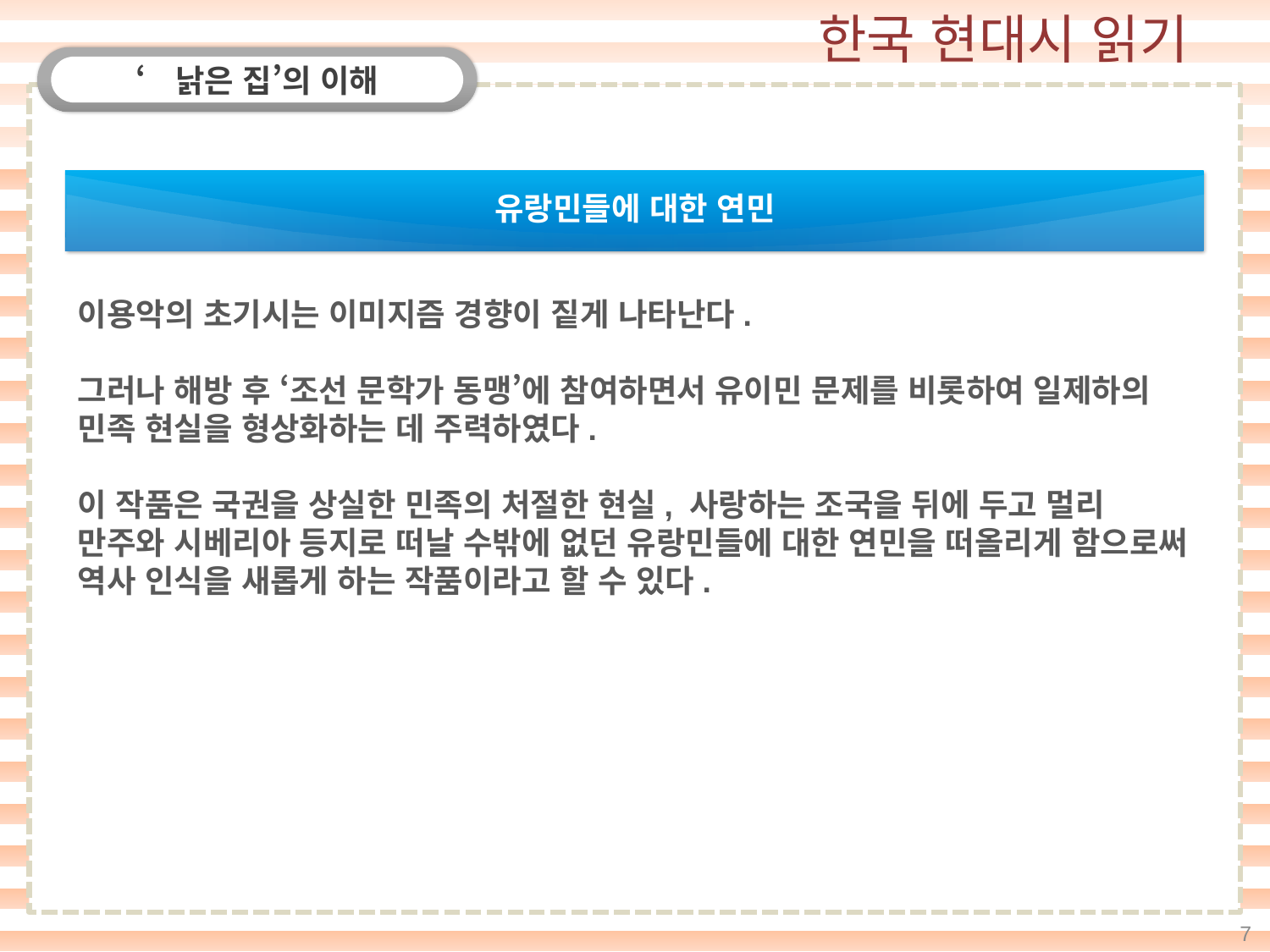

‘낡은 집’의 이해

유랑민들에 대한 연민
이용악의 초기시는 이미지즘 경향이 짙게 나타난다.

그러나 해방 후 ‘조선 문학가 동맹’에 참여하면서 유이민 문제를 비롯하여 일제하의 민족 현실을 형상화하는 데 주력하였다.

이 작품은 국권을 상실한 민족의 처절한 현실, 사랑하는 조국을 뒤에 두고 멀리 만주와 시베리아 등지로 떠날 수밖에 없던 유랑민들에 대한 연민을 떠올리게 함으로써 역사 인식을 새롭게 하는 작품이라고 할 수 있다.
7